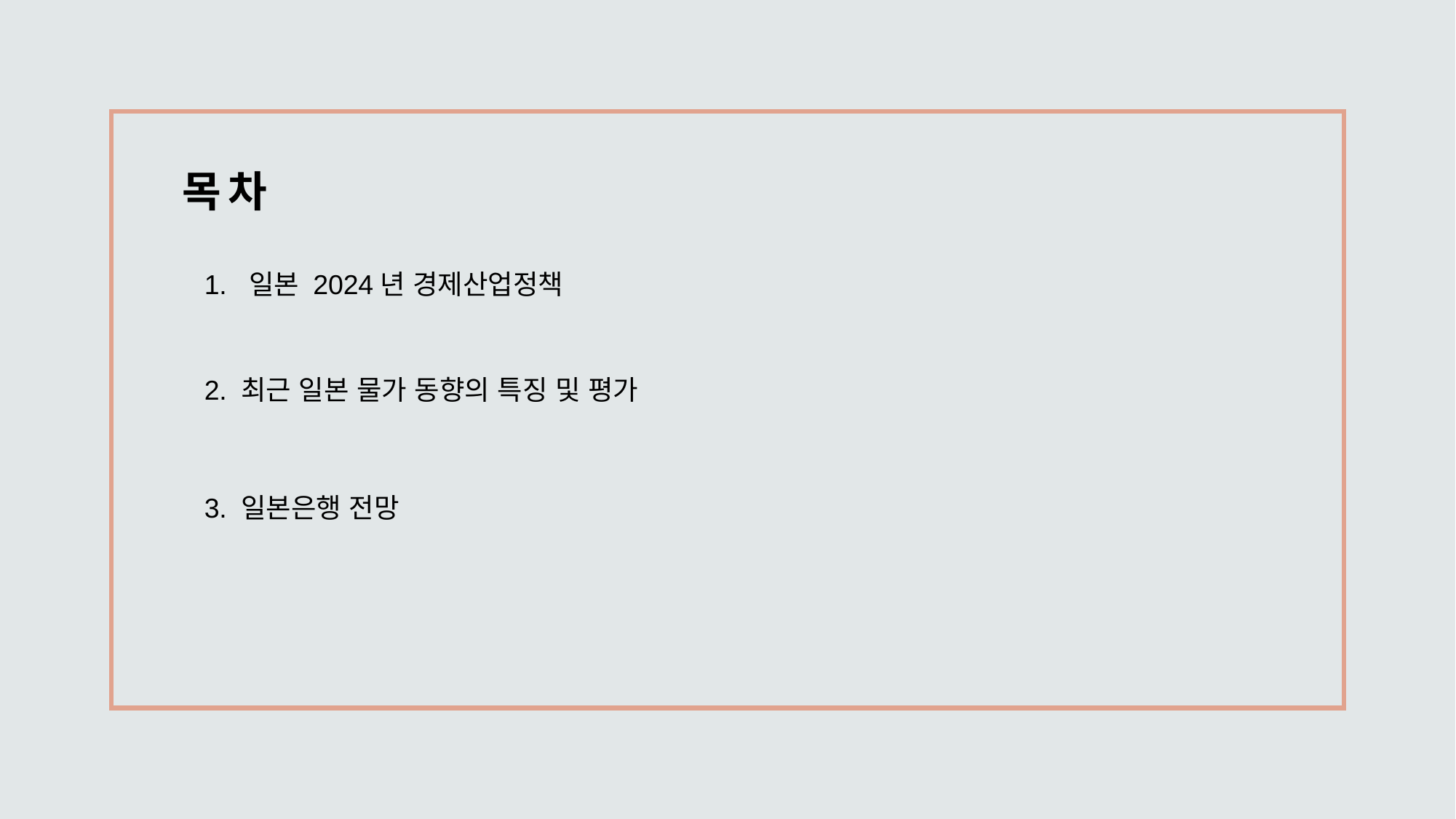

# 목차
1.  일본 2024년 경제산업정책
2. 최근 일본 물가 동향의 특징 및 평가
3. 일본은행 전망